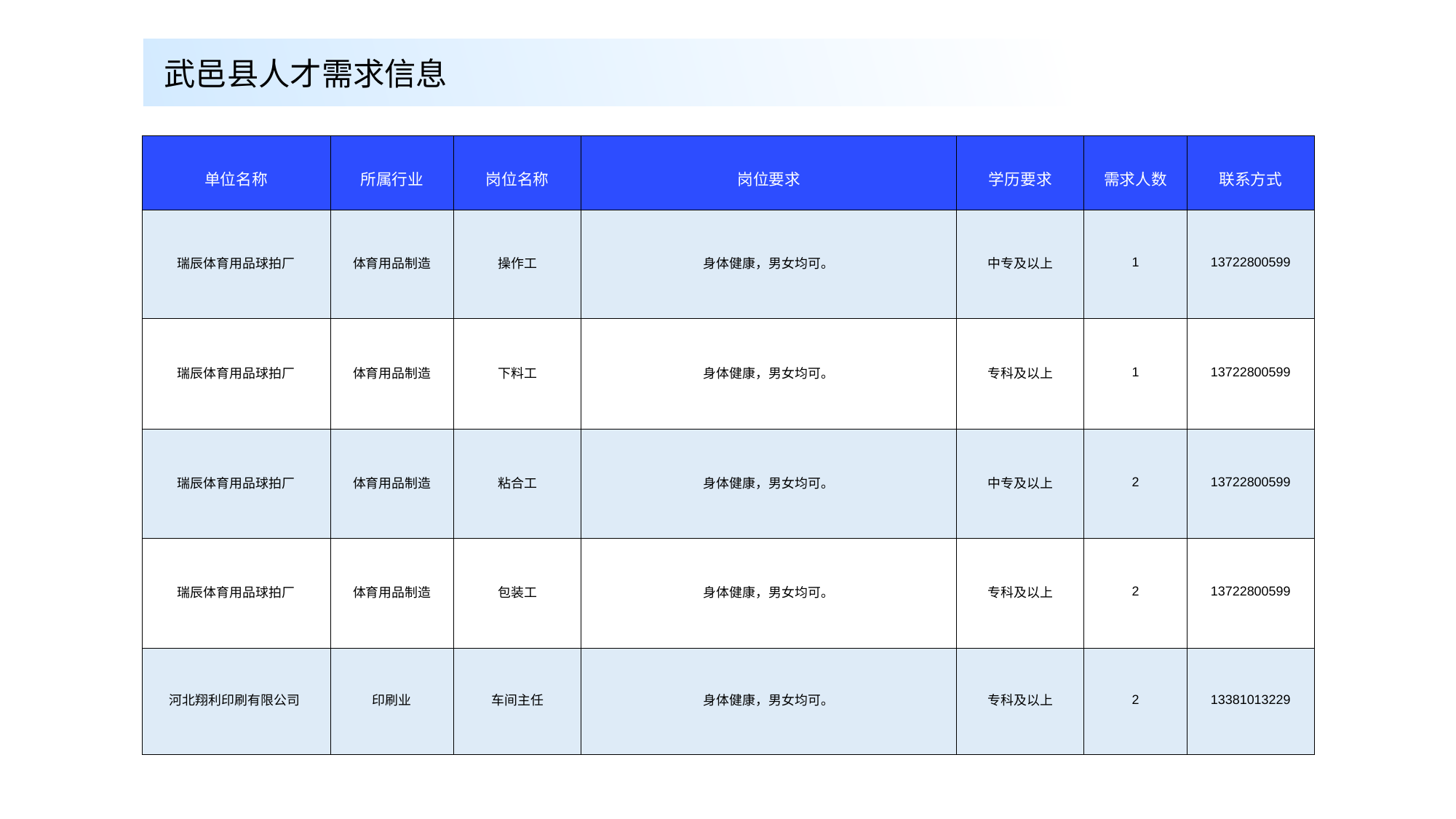

武邑县人才需求信息

| 单位名称 | 所属行业 | 岗位名称 | 岗位要求 | 学历要求 | 需求人数 | 联系方式 |
| --- | --- | --- | --- | --- | --- | --- |
| 瑞辰体育用品球拍厂 | 体育用品制造 | 操作工 | 身体健康，男女均可。 | 中专及以上 | 1 | 13722800599 |
| 瑞辰体育用品球拍厂 | 体育用品制造 | 下料工 | 身体健康，男女均可。 | 专科及以上 | 1 | 13722800599 |
| 瑞辰体育用品球拍厂 | 体育用品制造 | 粘合工 | 身体健康，男女均可。 | 中专及以上 | 2 | 13722800599 |
| 瑞辰体育用品球拍厂 | 体育用品制造 | 包装工 | 身体健康，男女均可。 | 专科及以上 | 2 | 13722800599 |
| 河北翔利印刷有限公司 | 印刷业 | 车间主任 | 身体健康，男女均可。 | 专科及以上 | 2 | 13381013229 |
22